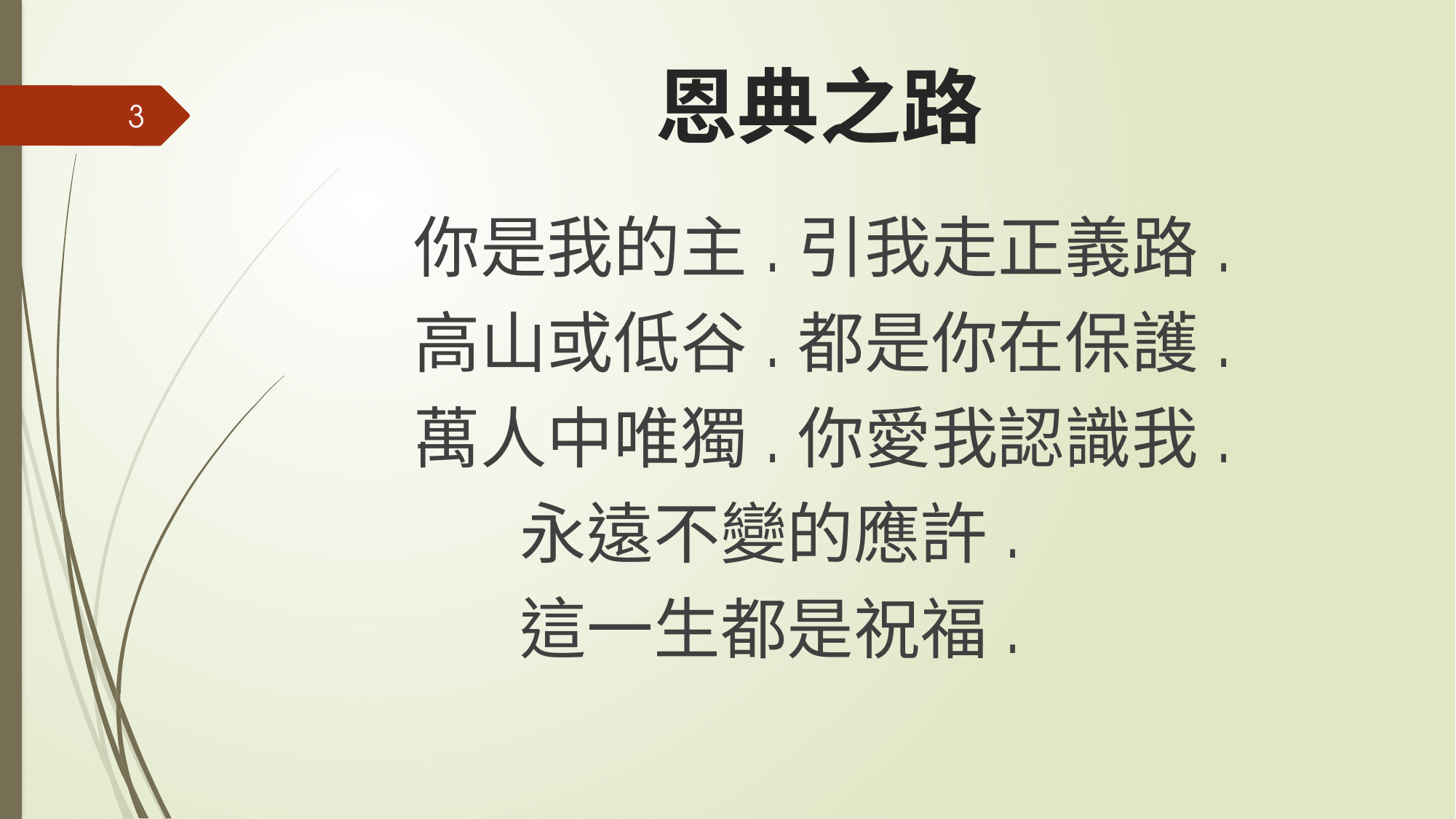

# 恩典之路
3
        你是我的主.引我走正義路.
        高山或低谷.都是你在保護.
        萬人中唯獨.你愛我認識我.
 永遠不變的應許.
 這一生都是祝福.